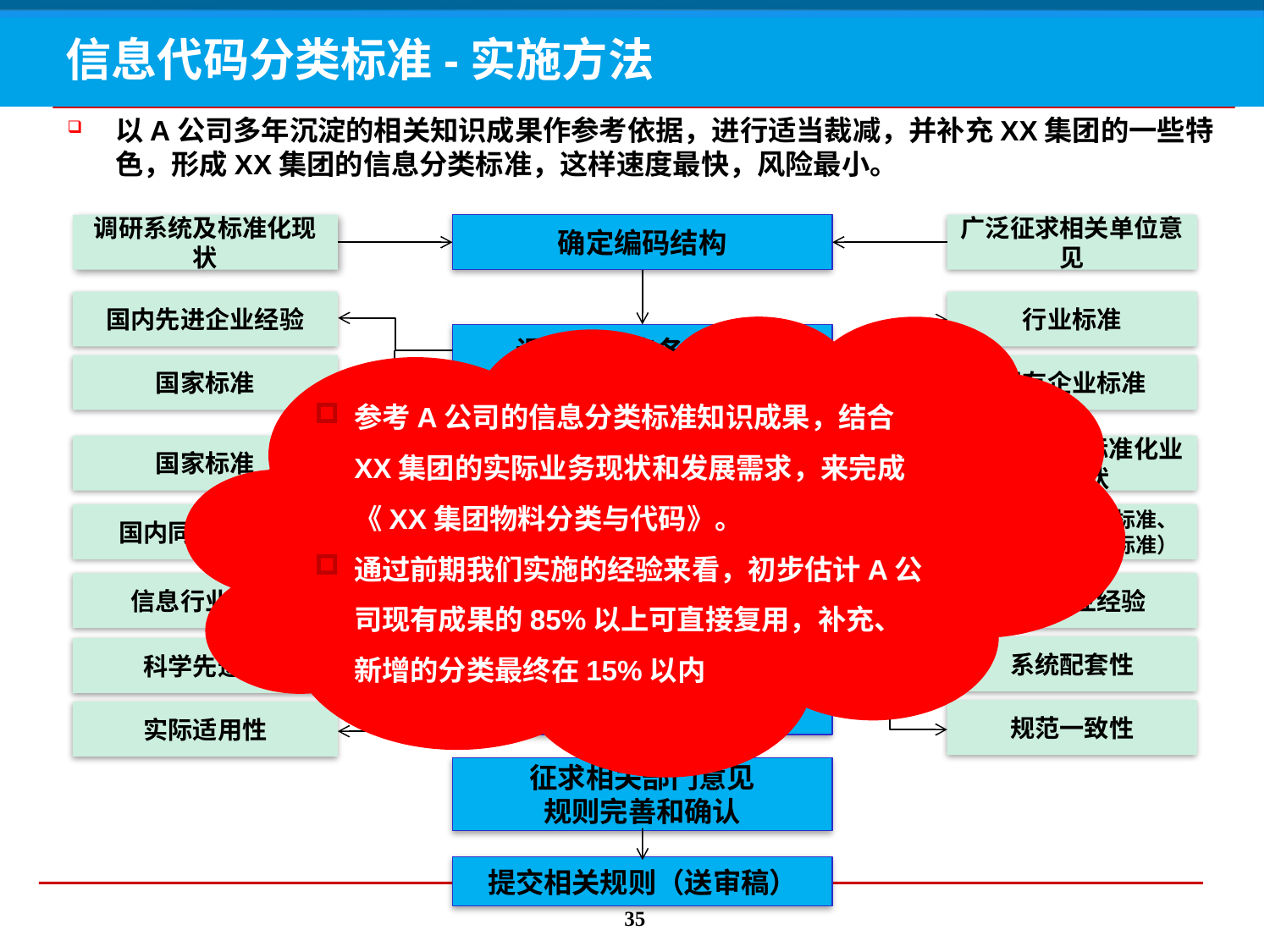

# 信息代码分类标准-实施方法
以A公司多年沉淀的相关知识成果作参考依据，进行适当裁减，并补充XX集团的一些特色，形成XX集团的信息分类标准，这样速度最快，风险最小。
确定编码结构
调研系统及标准化现状
广泛征求相关单位意见
国内先进企业经验
国家标准
行业标准
现有企业标准
调研、收集各类标准
国家标准
集团系统及标准化业务现状
相关标准（国家标准、行业标准、企业标准）
先进企业经验
分析、优选各类标准
提出规则
制定建议
国内同行业标准
信息行业标准
系统配套性
规范一致性
科学先进性
实际适用性
编制相关规则
（征求意见稿）

征求相关部门意见
规则完善和确认

提交相关规则（送审稿）
参考A公司的信息分类标准知识成果，结合XX集团的实际业务现状和发展需求，来完成《XX集团物料分类与代码》。
通过前期我们实施的经验来看，初步估计A公司现有成果的85%以上可直接复用，补充、新增的分类最终在15%以内
35